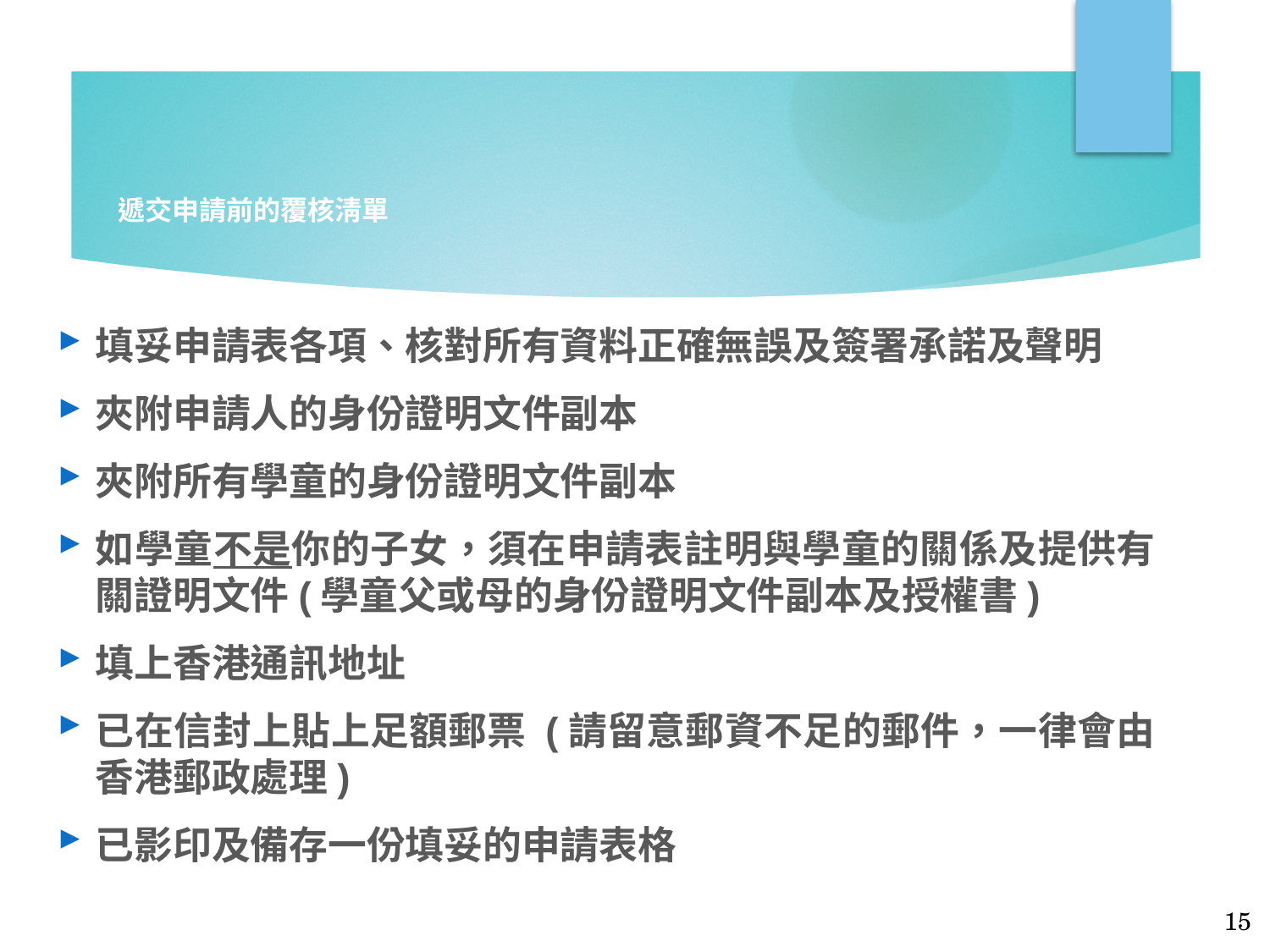

# 遞交申請前的覆核淸單
填妥申請表各項、核對所有資料正確無誤及簽署承諾及聲明
夾附申請人的身份證明文件副本
夾附所有學童的身份證明文件副本
如學童不是你的子女，須在申請表註明與學童的關係及提供有關證明文件(學童父或母的身份證明文件副本及授權書)
填上香港通訊地址
已在信封上貼上足額郵票 (請留意郵資不足的郵件，一律會由香港郵政處理)
已影印及備存一份填妥的申請表格
15